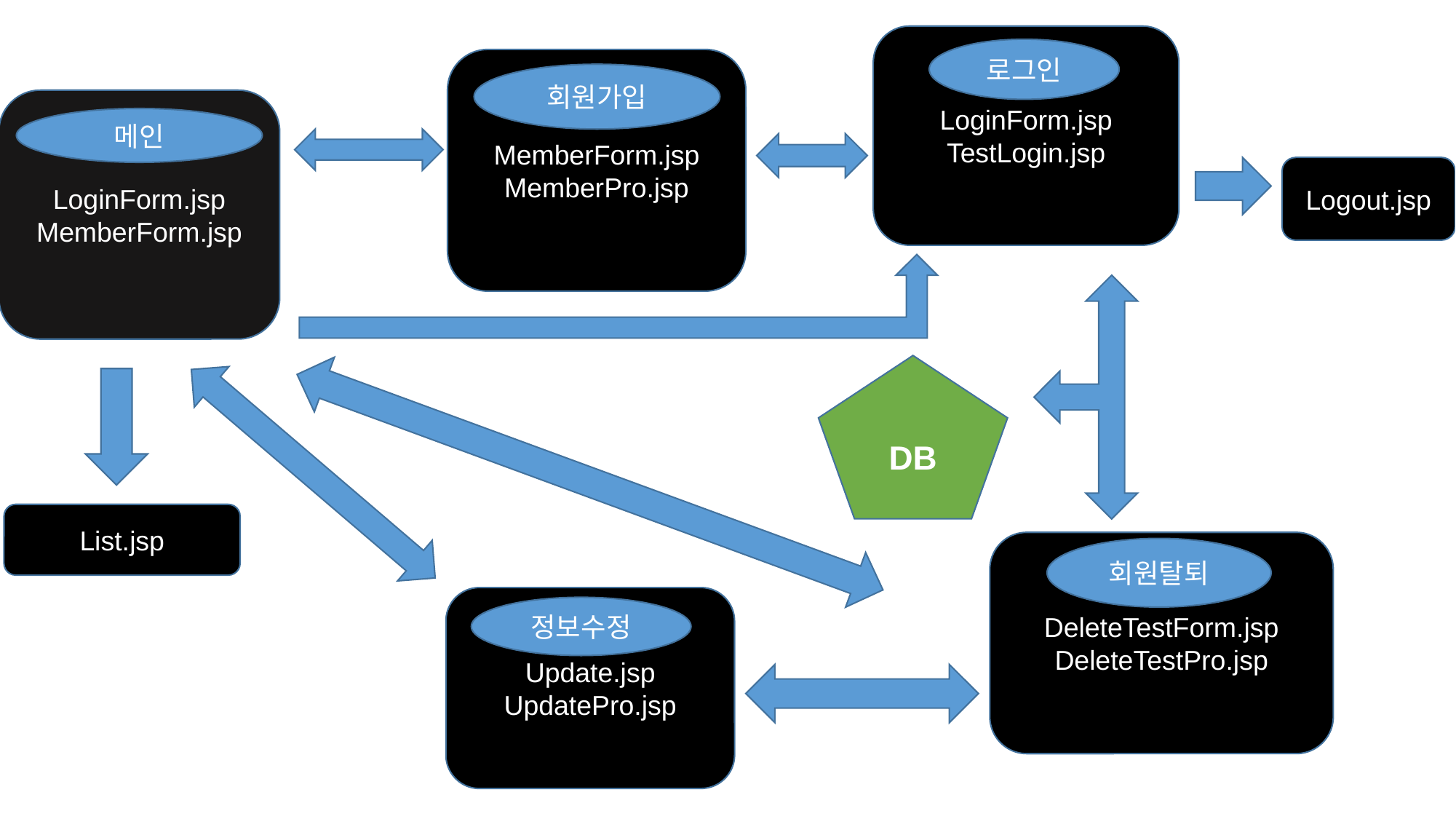

LoginForm.jsp
TestLogin.jsp
로그인
MemberForm.jsp
MemberPro.jsp
회원가입
LoginForm.jsp
MemberForm.jsp
메인

Logout.jsp

DB

List.jsp
DeleteTestForm.jsp
DeleteTestPro.jsp
회원탈퇴
Update.jsp
UpdatePro.jsp
정보수정